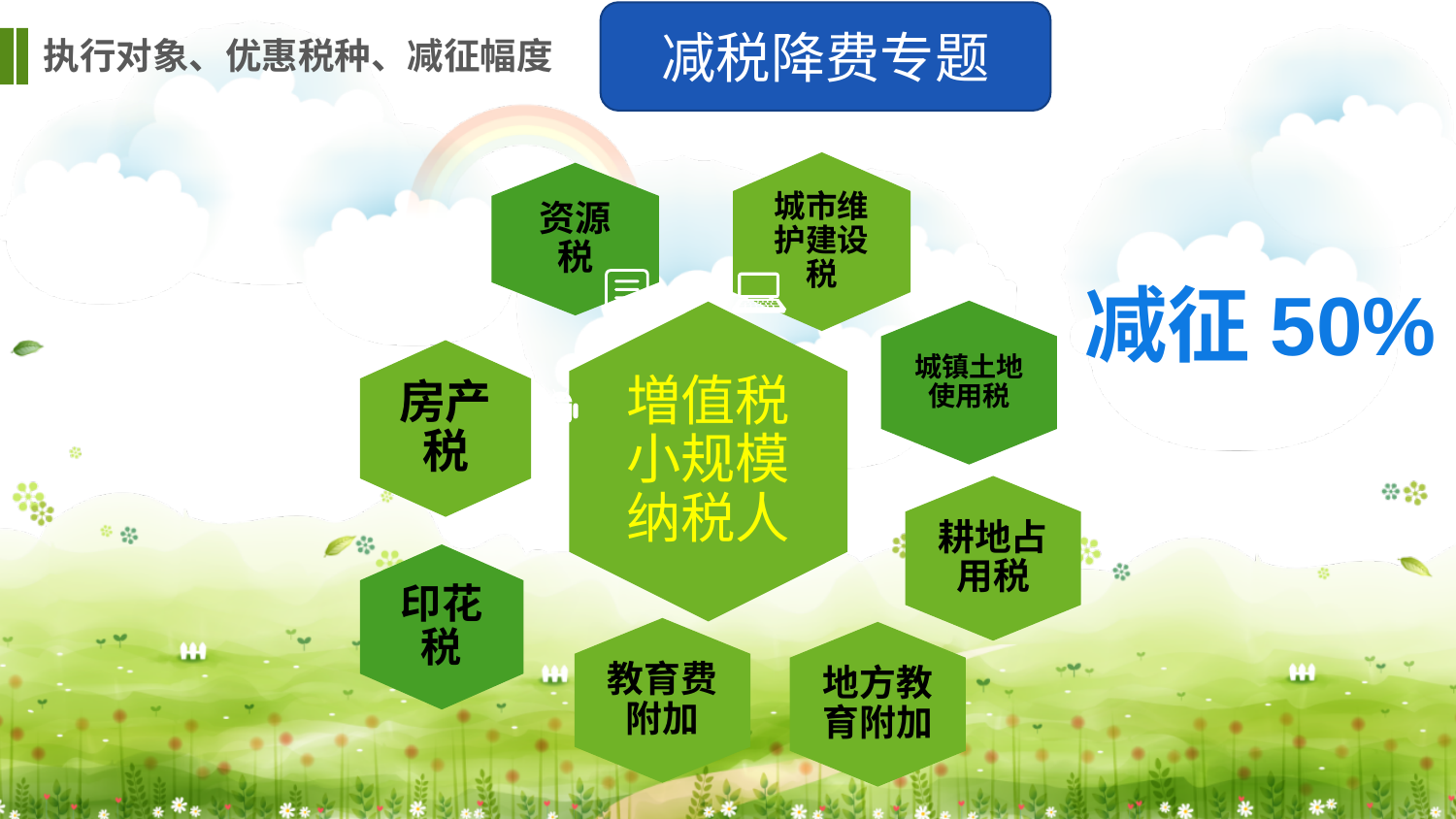

减税降费专题
执行对象、优惠税种、减征幅度

城市维护建设税
资源税
减征50%

城镇土地使用税
増值税小规模纳税人
房产税

耕地占用税

印花税
教育费附加
地方教育附加